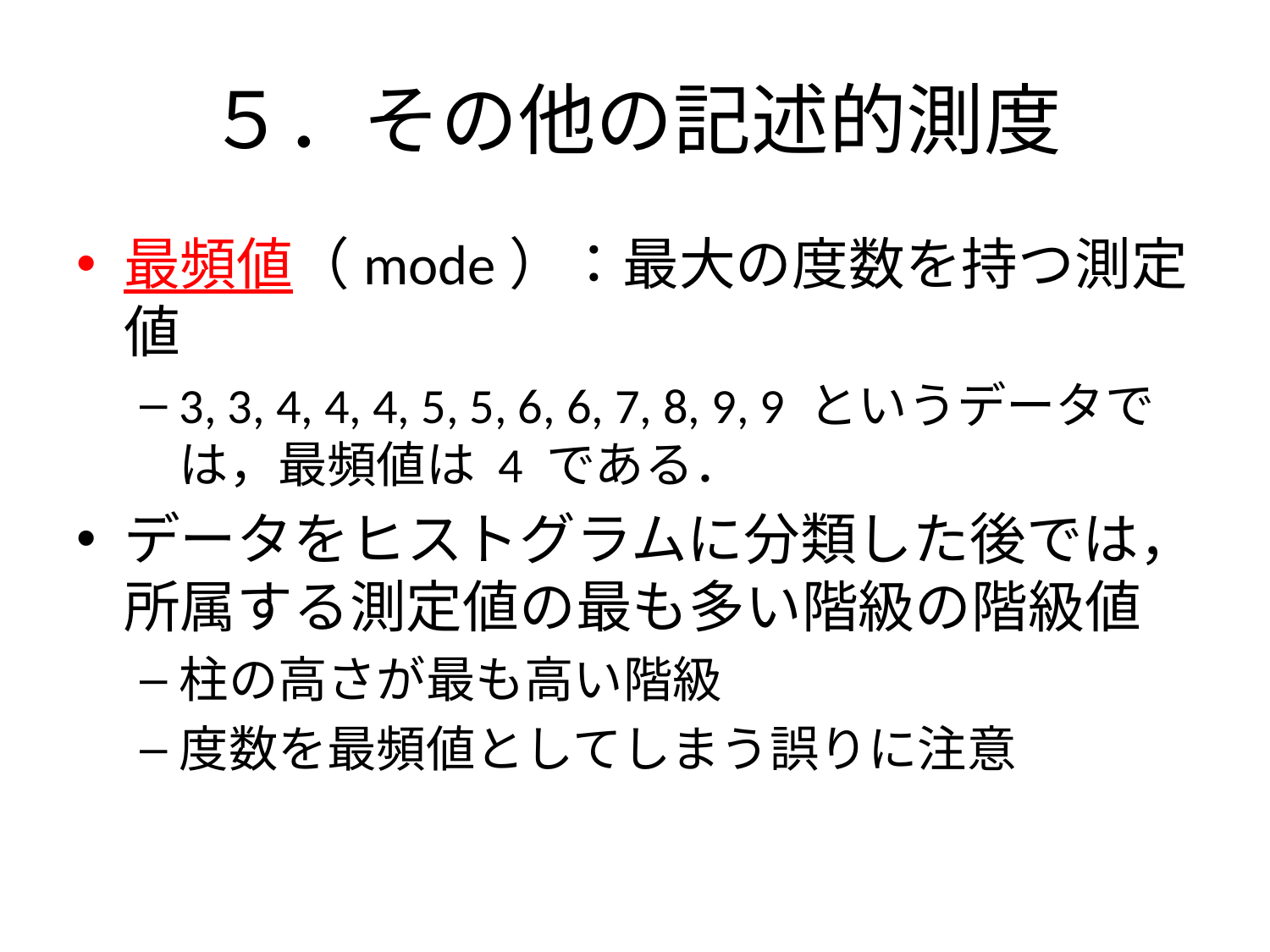

# ５．その他の記述的測度
最頻値（mode）：最大の度数を持つ測定値
3, 3, 4, 4, 4, 5, 5, 6, 6, 7, 8, 9, 9 というデータでは，最頻値は 4 である．
データをヒストグラムに分類した後では，所属する測定値の最も多い階級の階級値
柱の高さが最も高い階級
度数を最頻値としてしまう誤りに注意